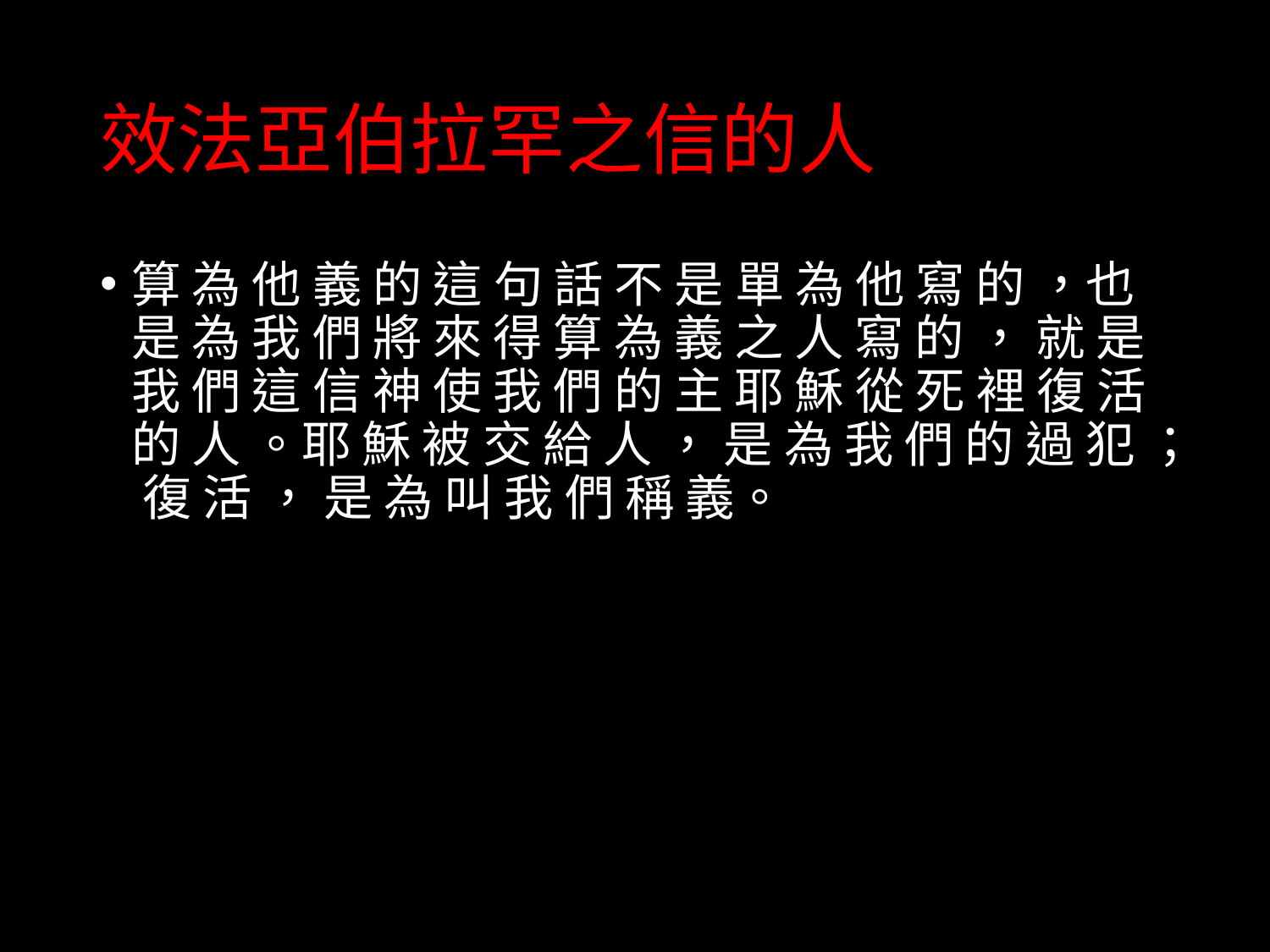

# 效法亞伯拉罕之信的人
算 為 他 義 的 這 句 話 不 是 單 為 他 寫 的 ，也 是 為 我 們 將 來 得 算 為 義 之 人 寫 的 ， 就 是 我 們 這 信 神 使 我 們 的 主 耶 穌 從 死 裡 復 活 的 人 。耶 穌 被 交 給 人 ， 是 為 我 們 的 過 犯 ； 復 活 ， 是 為 叫 我 們 稱 義。